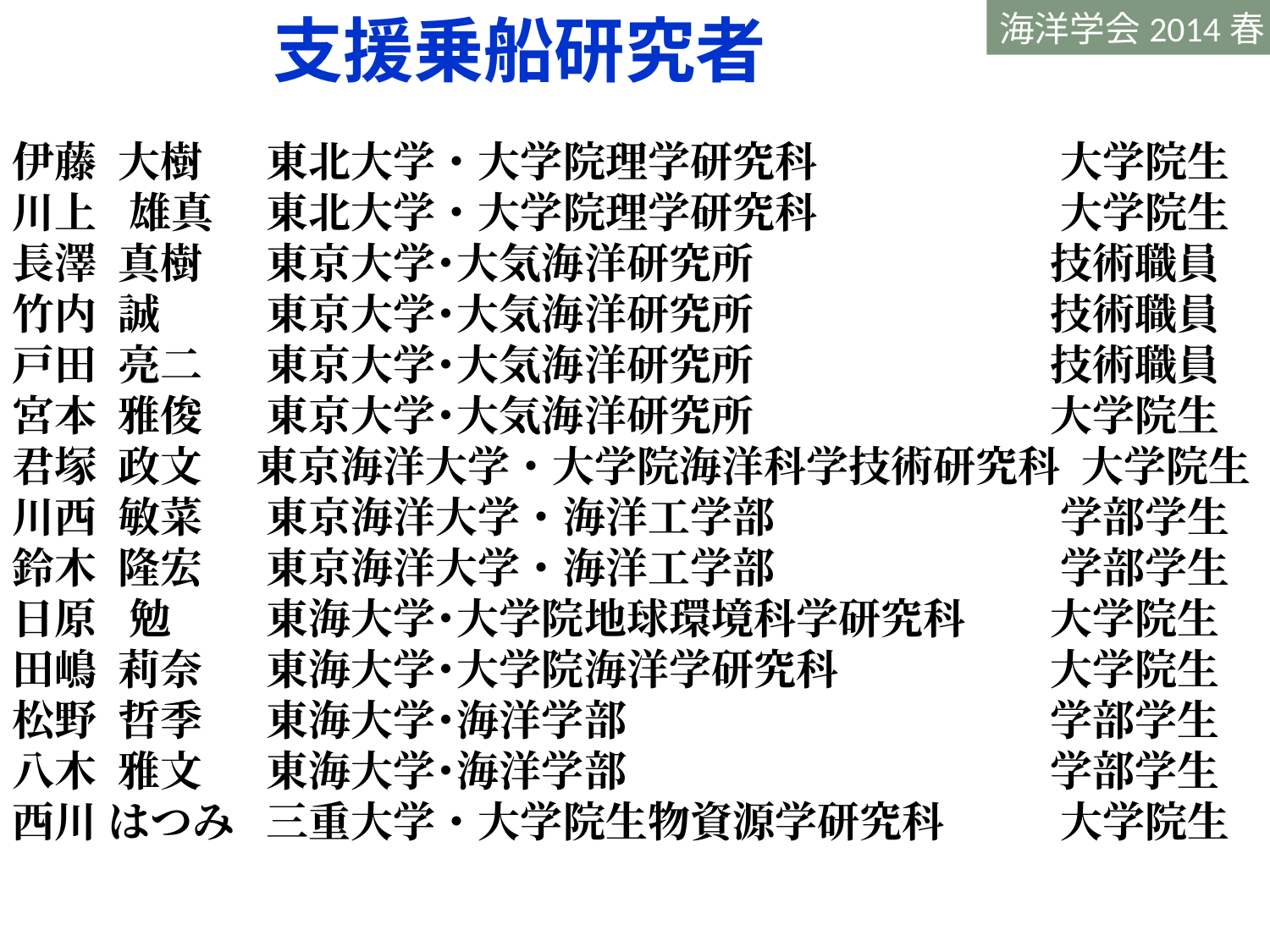

支援乗船研究者
海洋学会2014春

伊藤  大樹　  東北大学・大学院理学研究科　　　　   　大学院生
川上   雄真　 東北大学・大学院理学研究科　　　　   　大学院生
長澤  真樹　  東京大学･大気海洋研究所　　　　　　　技術職員
竹内  誠　　  東京大学･大気海洋研究所　　　　　　　技術職員
戸田  亮二　  東京大学･大気海洋研究所　　　　　　　技術職員
宮本  雅俊　  東京大学･大気海洋研究所　　　　　　　大学院生
君塚  政文　 東京海洋大学・大学院海洋科学技術研究科  大学院生
川西  敏菜　  東京海洋大学・海洋工学部　　　　　   　学部学生
鈴木  隆宏　  東京海洋大学・海洋工学部　　　　　   　学部学生
日原   勉　　 東海大学･大学院地球環境科学研究科　　大学院生
田嶋  莉奈　  東海大学･大学院海洋学研究科　　　　　大学院生
松野  哲季　  東海大学･海洋学部　　　　　　　　　　学部学生
八木  雅文　  東海大学･海洋学部　　　　　　　　　　学部学生
西川 はつみ   三重大学・大学院生物資源学研究科   　　大学院生